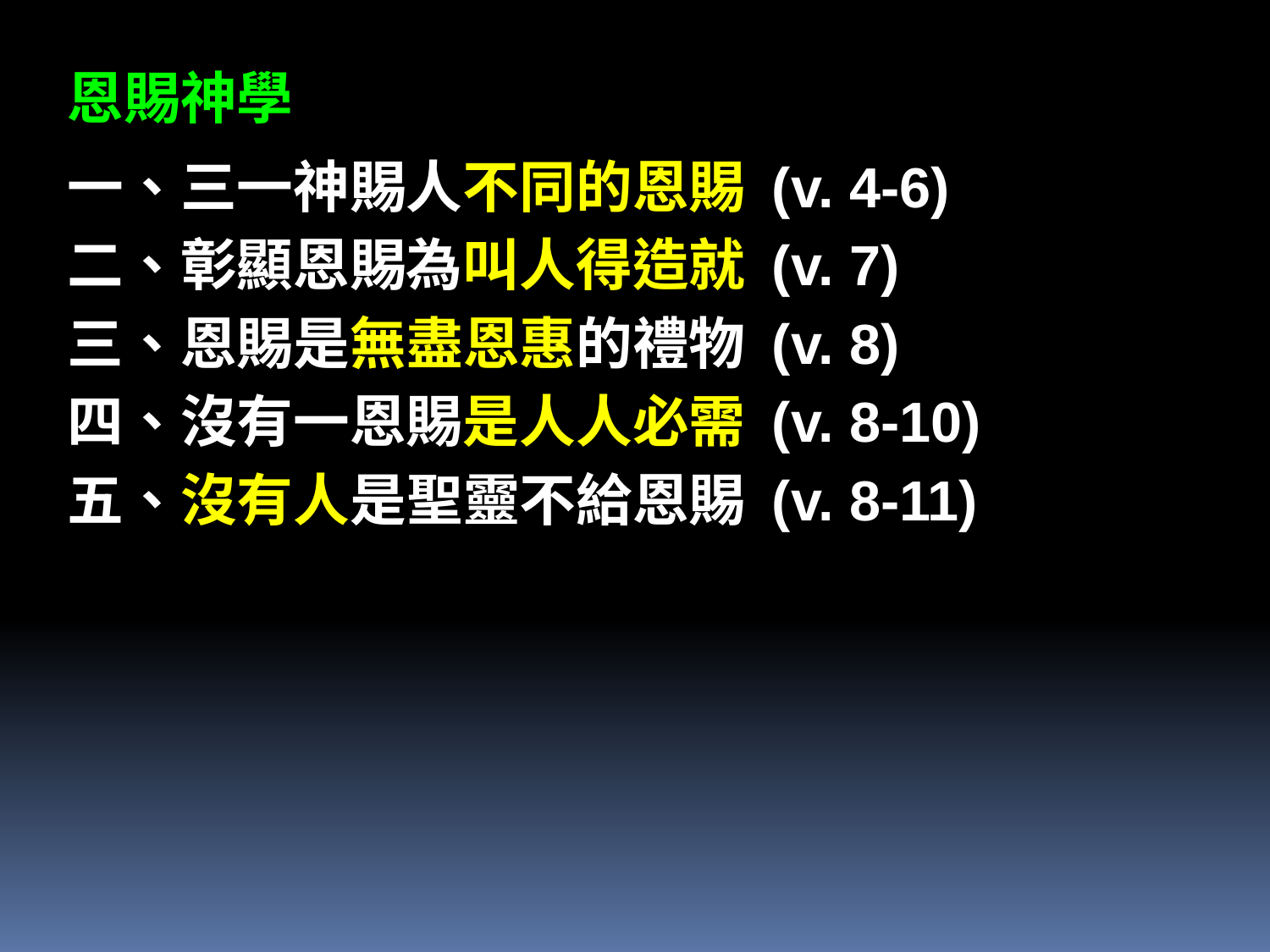

恩賜神學
一、三一神賜人不同的恩賜 (v. 4-6)
二、彰顯恩賜為叫人得造就 (v. 7)
三、恩賜是無盡恩惠的禮物 (v. 8)
四、沒有一恩賜是人人必需 (v. 8-10)
五、沒有人是聖靈不給恩賜 (v. 8-11)